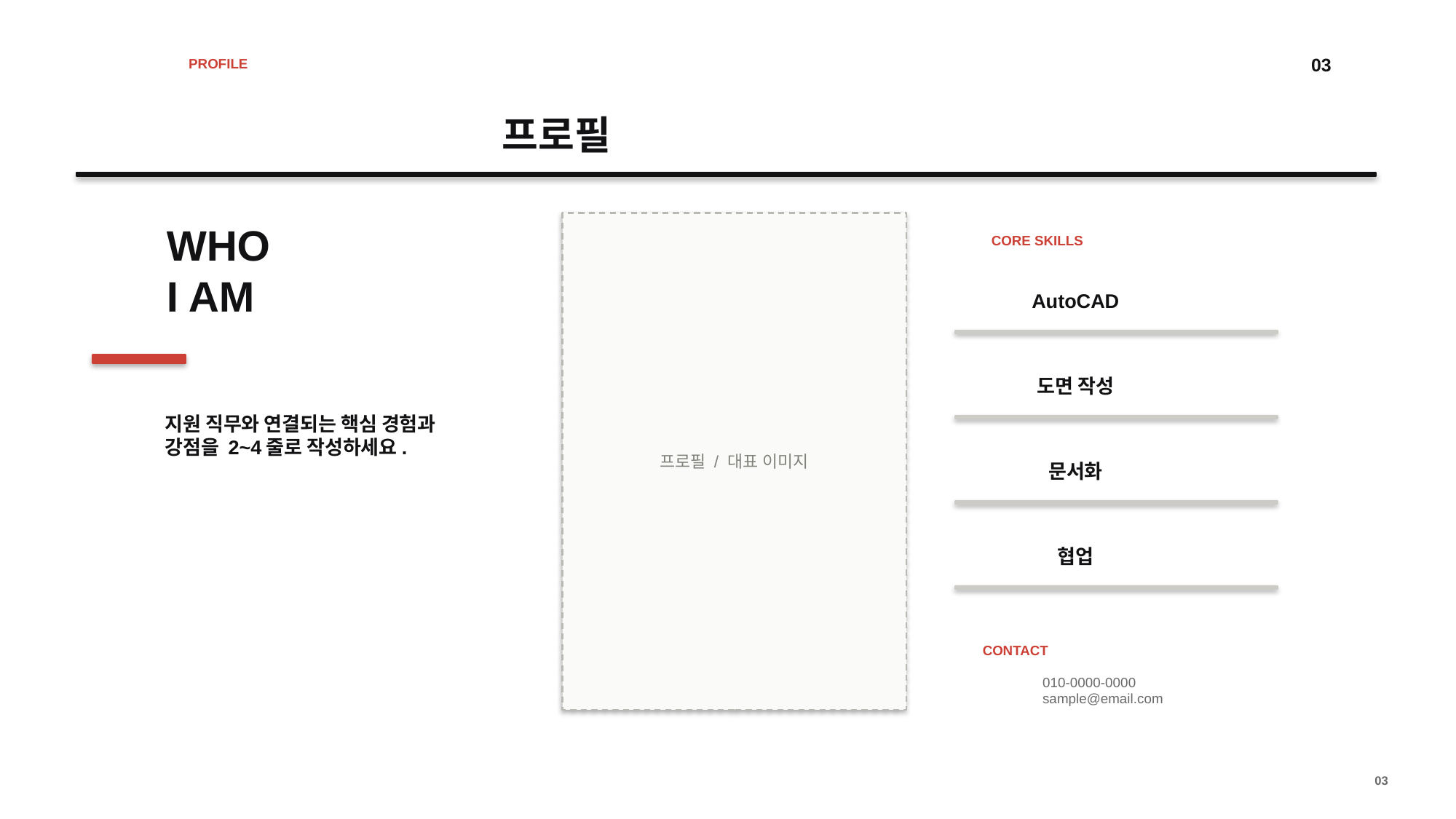

03
PROFILE
프로필

WHO
I AM

CORE SKILLS
AutoCAD

도면 작성
지원 직무와 연결되는 핵심 경험과
강점을 2~4줄로 작성하세요.

프로필 / 대표 이미지
문서화

협업

CONTACT
010-0000-0000
sample@email.com
03